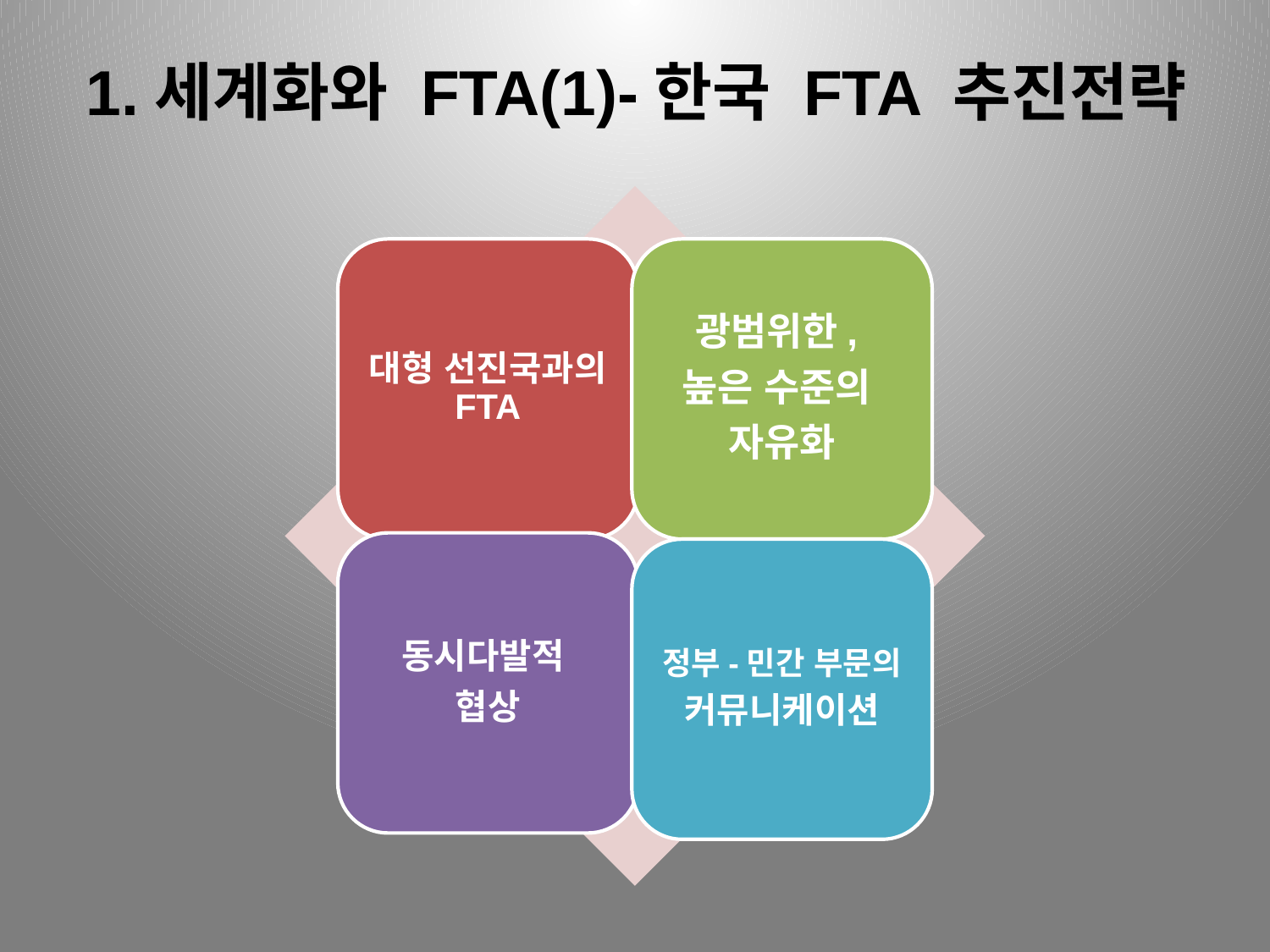

# 1.세계화와 FTA(1)-한국 FTA 추진전략

대형 선진국과의 FTA
광범위한,
높은 수준의
자유화
동시다발적
협상
정부-민간 부문의
커뮤니케이션